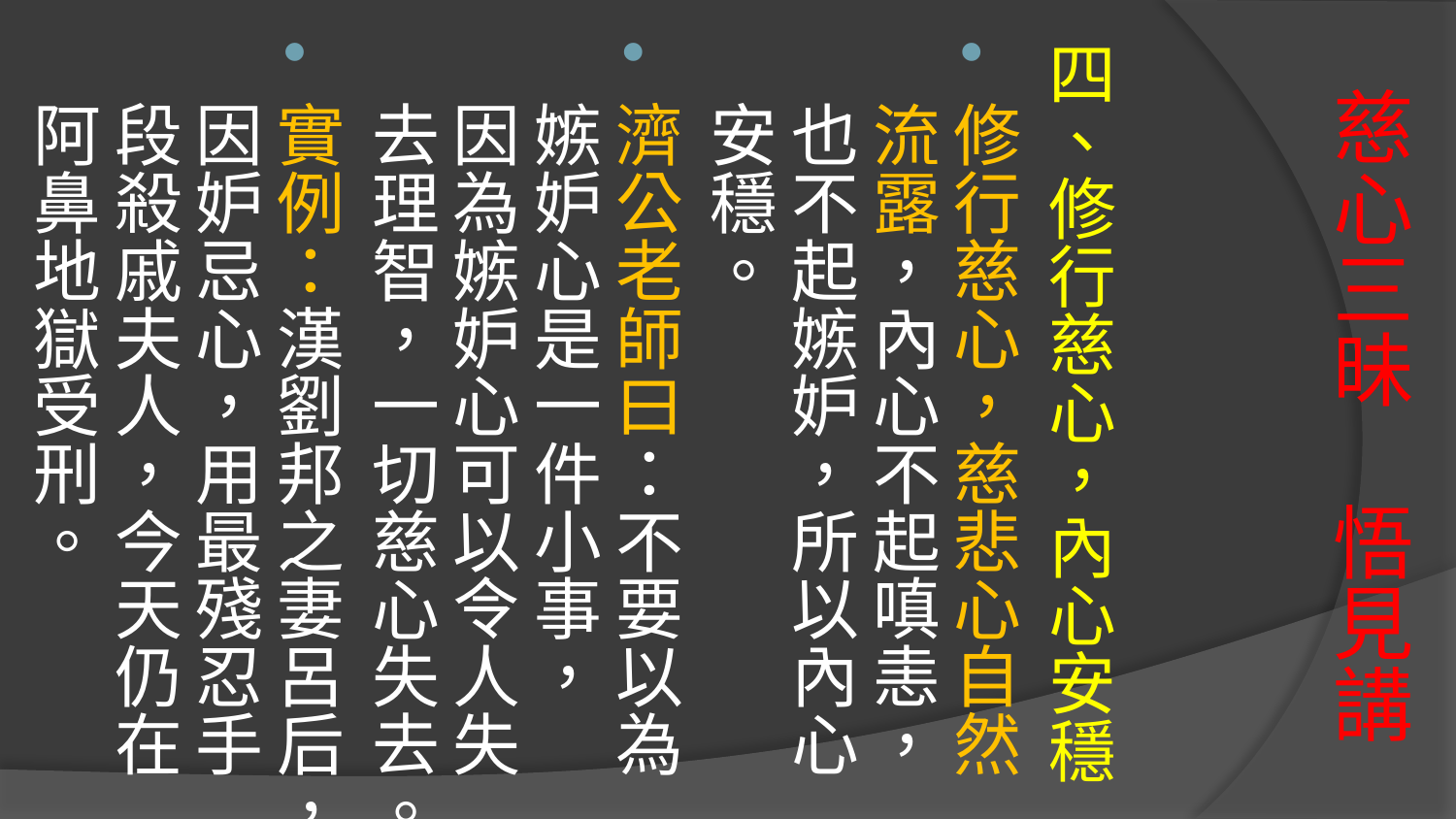

四、修行慈心，內心安穩
修行慈心，慈悲心自然流露，內心不起嗔恚，也不起嫉妒，所以內心安穩。
濟公老師曰：不要以為嫉妒心是一件小事， 因為嫉妒心可以令人失去理智，一切慈心失去。
實例：漢劉邦之妻呂后，因妒忌心，用最殘忍手段殺戚夫人，今天仍在阿鼻地獄受刑。
# 慈心三昧     悟見講